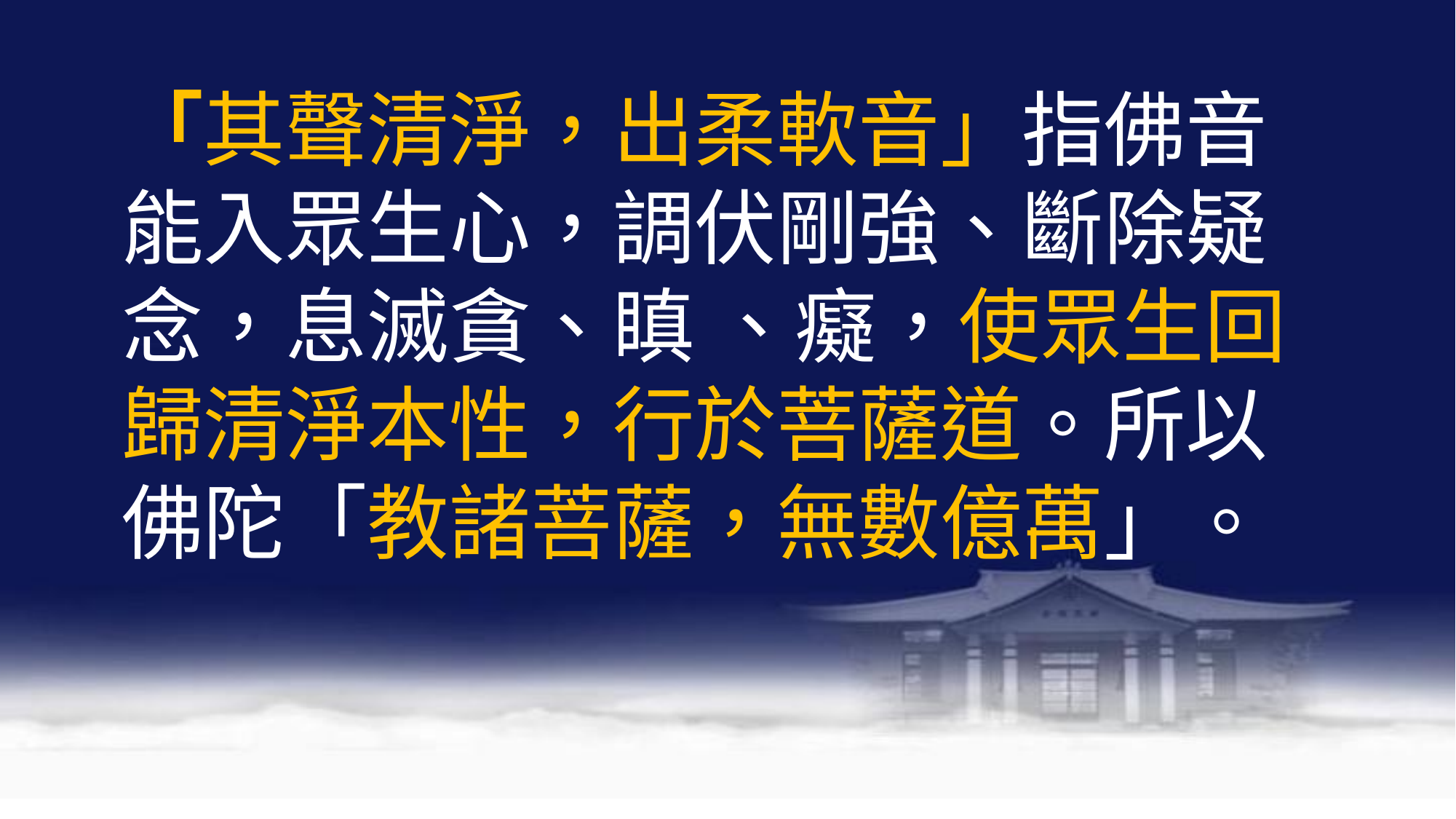

「其聲清淨，出柔軟音」指佛音能入眾生心，調伏剛強、斷除疑念，息滅貪、瞋 、癡，使眾生回歸清淨本性，行於菩薩道。所以佛陀「教諸菩薩，無數億萬」。